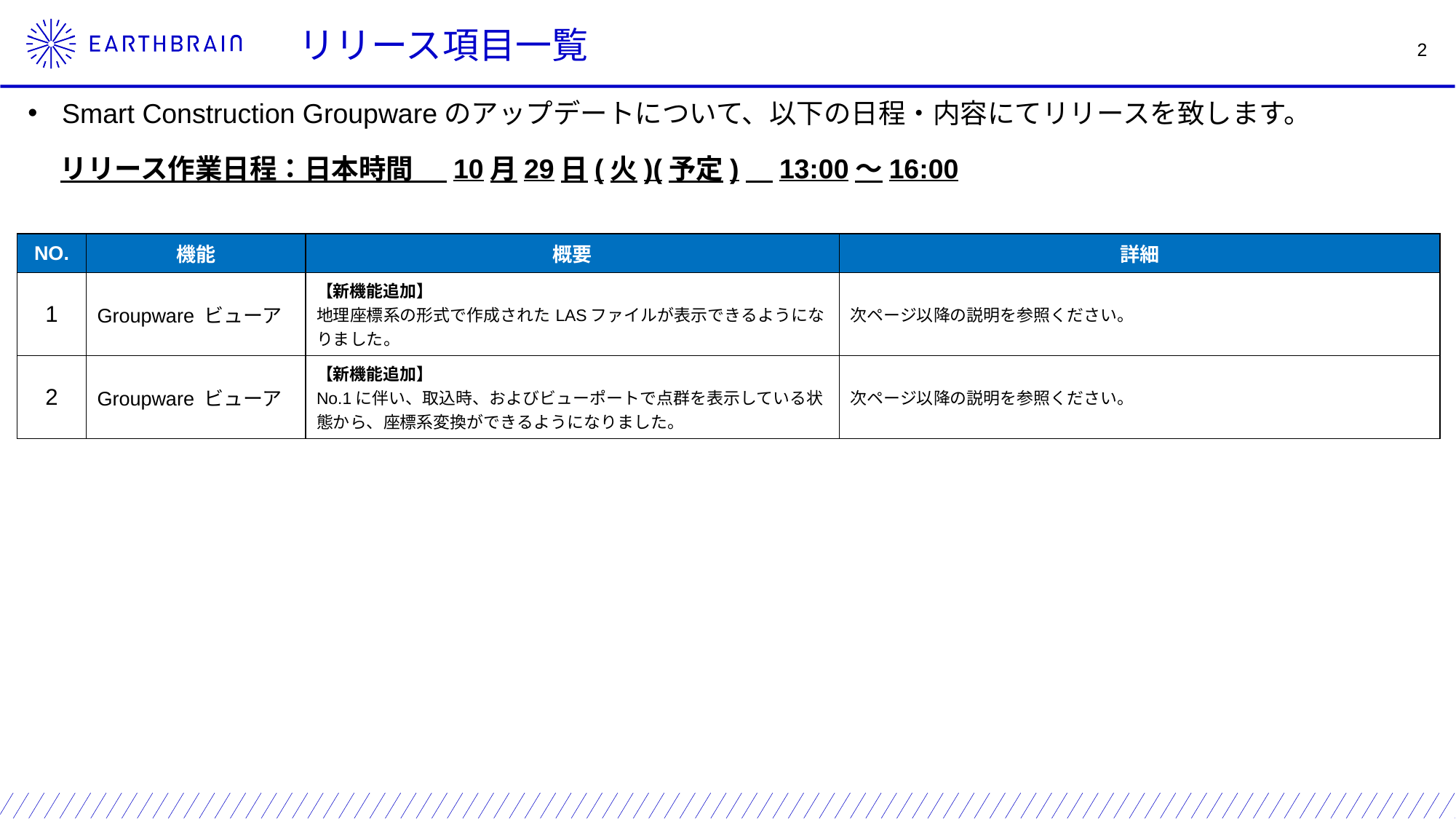

リリース項目一覧
Smart Construction Groupwareのアップデートについて、以下の日程・内容にてリリースを致します。
リリース作業日程：日本時間　 10月29日(火)(予定)　13:00～16:00
| NO. | 機能 | 概要 | 詳細 |
| --- | --- | --- | --- |
| 1 | Groupware ビューア | 【新機能追加】 地理座標系の形式で作成されたLASファイルが表示できるようになりました。 | 次ページ以降の説明を参照ください。 |
| 2 | Groupware ビューア | 【新機能追加】 No.1に伴い、取込時、およびビューポートで点群を表示している状態から、座標系変換ができるようになりました。 | 次ページ以降の説明を参照ください。 |